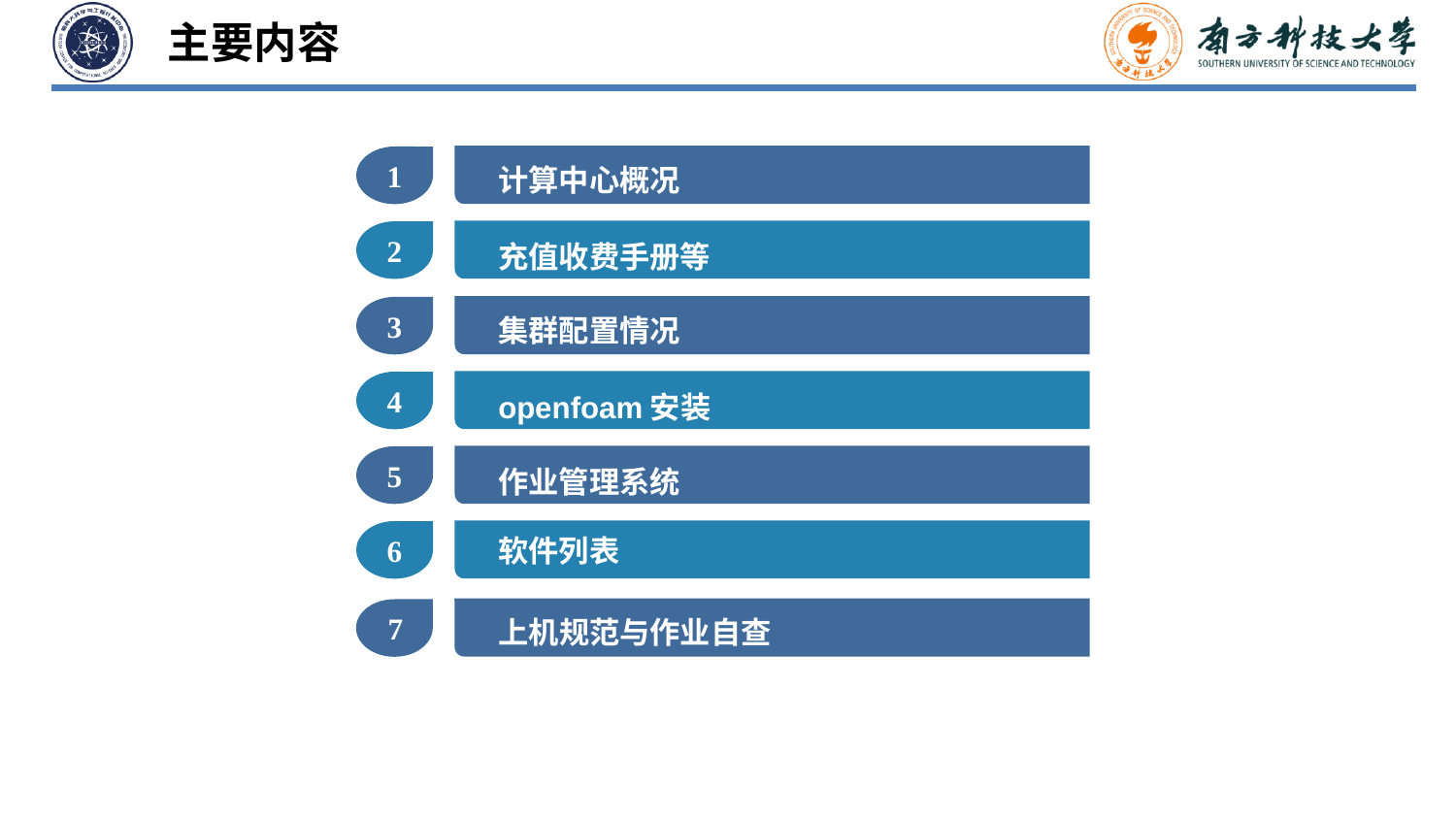

主要内容
1

计算中心概况
2

2020年中心职能工作完成情况
充值收费手册等
2
3

集群配置情况
4

2020年中心职能工作完成情况
openfoam安装
2
5

作业管理系统
6
软件列表

2020年中心职能工作完成情况
2
7

上机规范与作业自查
8
9